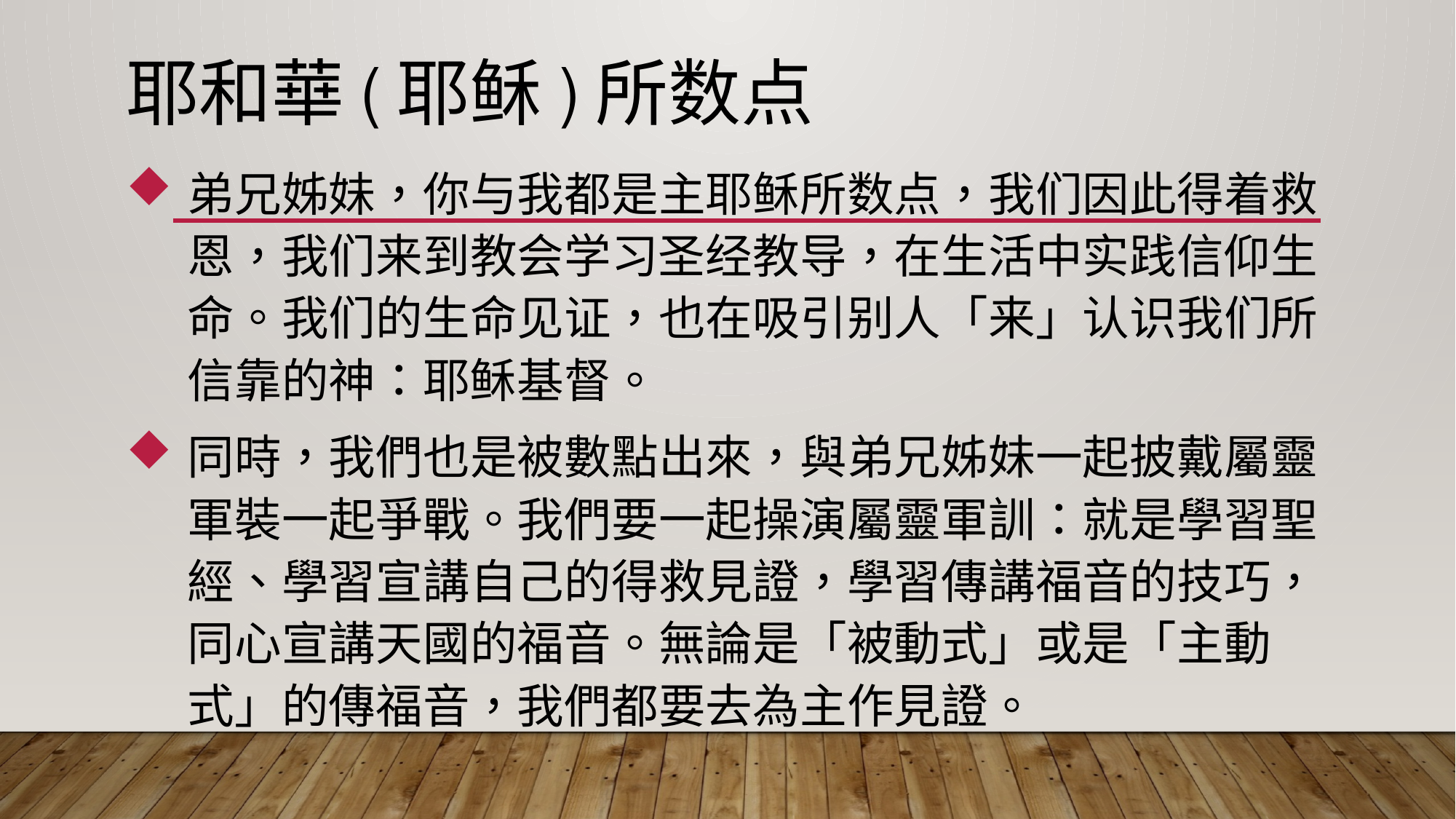

# 耶和華(耶稣)所数点
弟兄姊妹，你与我都是主耶稣所数点，我们因此得着救恩，我们来到教会学习圣经教导，在生活中实践信仰生命。我们的生命见证，也在吸引别人「来」认识我们所信靠的神：耶稣基督。
同時，我們也是被數點出來，與弟兄姊妹一起披戴屬靈軍裝一起爭戰。我們要一起操演屬靈軍訓：就是學習聖經、學習宣講自己的得救見證，學習傳講福音的技巧，同心宣講天國的福音。無論是「被動式」或是「主動式」的傳福音，我們都要去為主作見證。